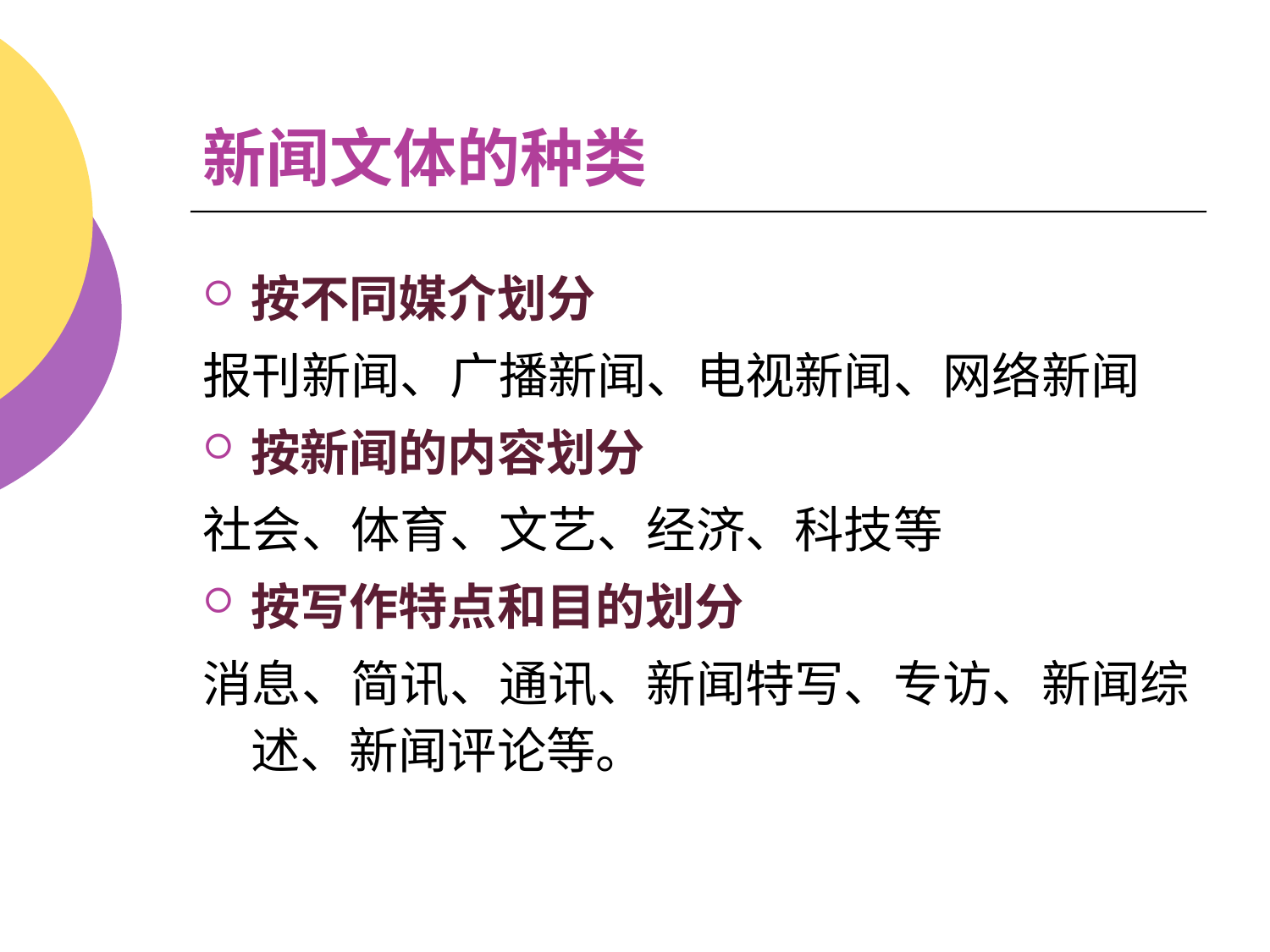

# 新闻文体的种类
按不同媒介划分
报刊新闻、广播新闻、电视新闻、网络新闻
按新闻的内容划分
社会、体育、文艺、经济、科技等
按写作特点和目的划分
消息、简讯、通讯、新闻特写、专访、新闻综述、新闻评论等。